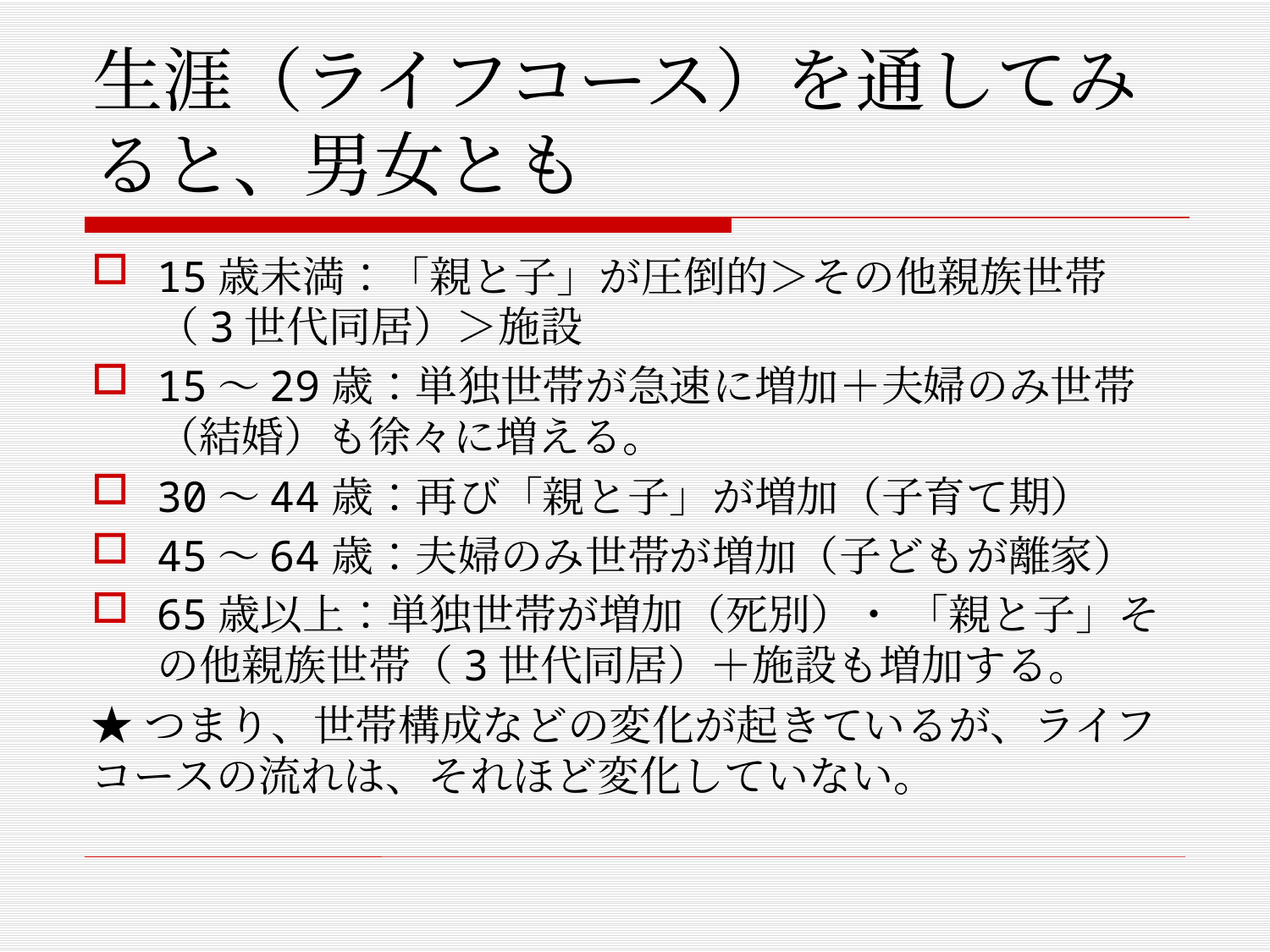

# 生涯（ライフコース）を通してみると、男女とも
15歳未満：「親と子」が圧倒的＞その他親族世帯（3世代同居）＞施設
15～29歳：単独世帯が急速に増加＋夫婦のみ世帯（結婚）も徐々に増える。
30～44歳：再び「親と子」が増加（子育て期）
45～64歳：夫婦のみ世帯が増加（子どもが離家）
65歳以上：単独世帯が増加（死別）・ 「親と子」その他親族世帯（3世代同居）＋施設も増加する。
★つまり、世帯構成などの変化が起きているが、ライフコースの流れは、それほど変化していない。